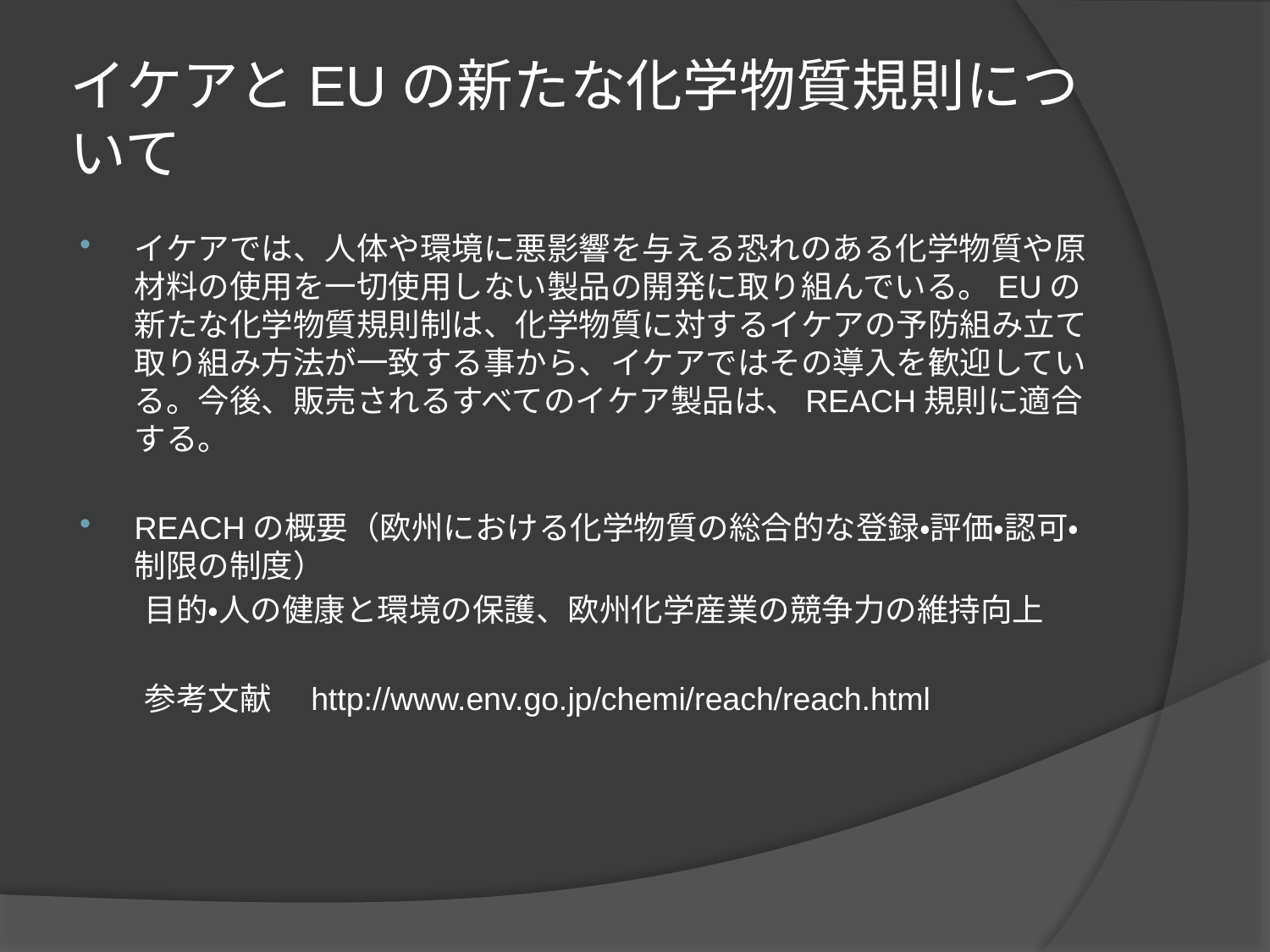

# イケアとEUの新たな化学物質規則について
イケアでは、人体や環境に悪影響を与える恐れのある化学物質や原材料の使用を一切使用しない製品の開発に取り組んでいる。EUの新たな化学物質規則制は、化学物質に対するイケアの予防組み立て取り組み方法が一致する事から、イケアではその導入を歓迎している。今後、販売されるすべてのイケア製品は、REACH規則に適合する。

REACHの概要（欧州における化学物質の総合的な登録・評価・認可・制限の制度）
　　目的・人の健康と環境の保護、欧州化学産業の競争力の維持向上

　　参考文献　http://www.env.go.jp/chemi/reach/reach.html